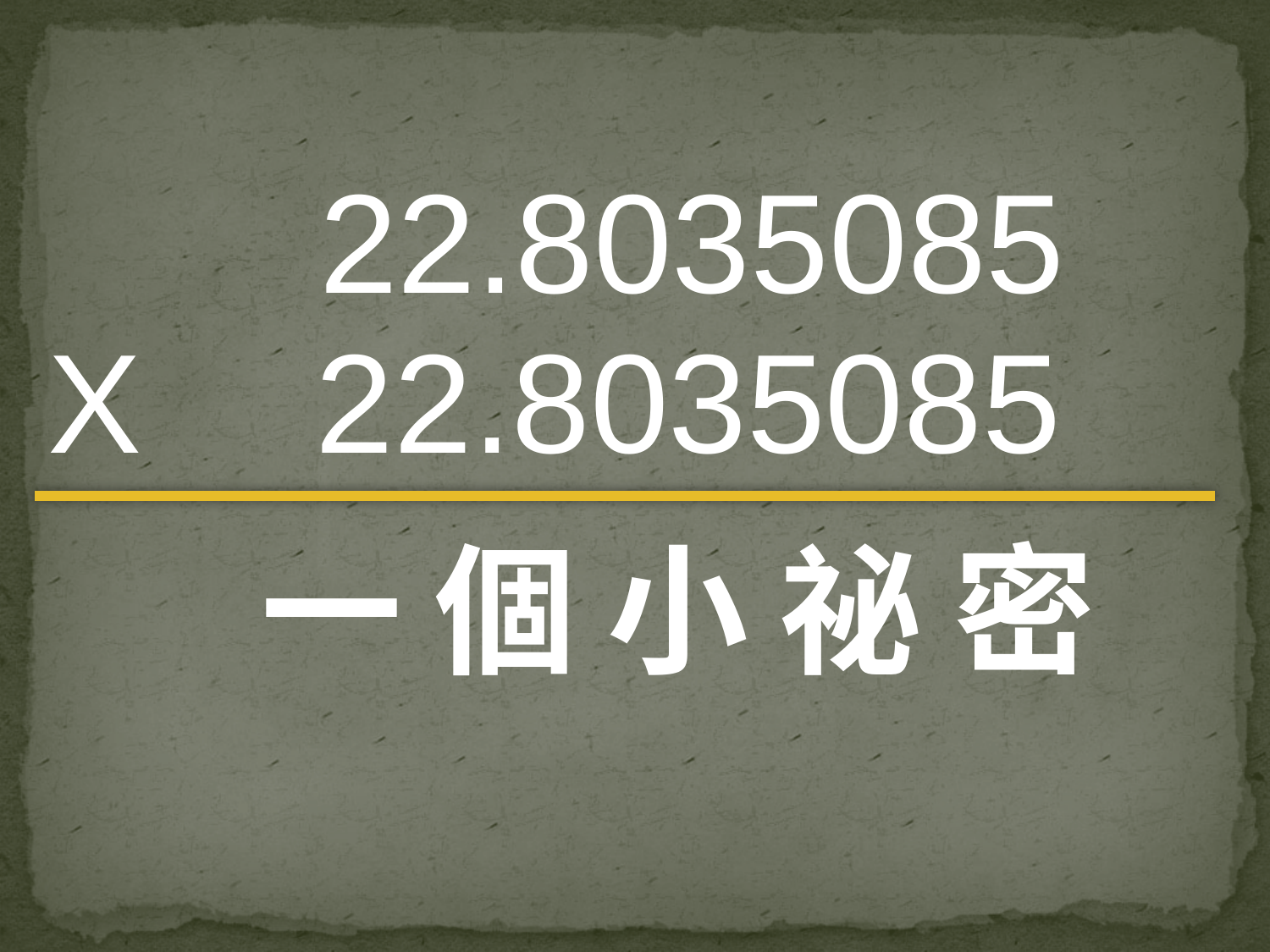

22.8035085
X
22.8035085
一 個 小 祕 密